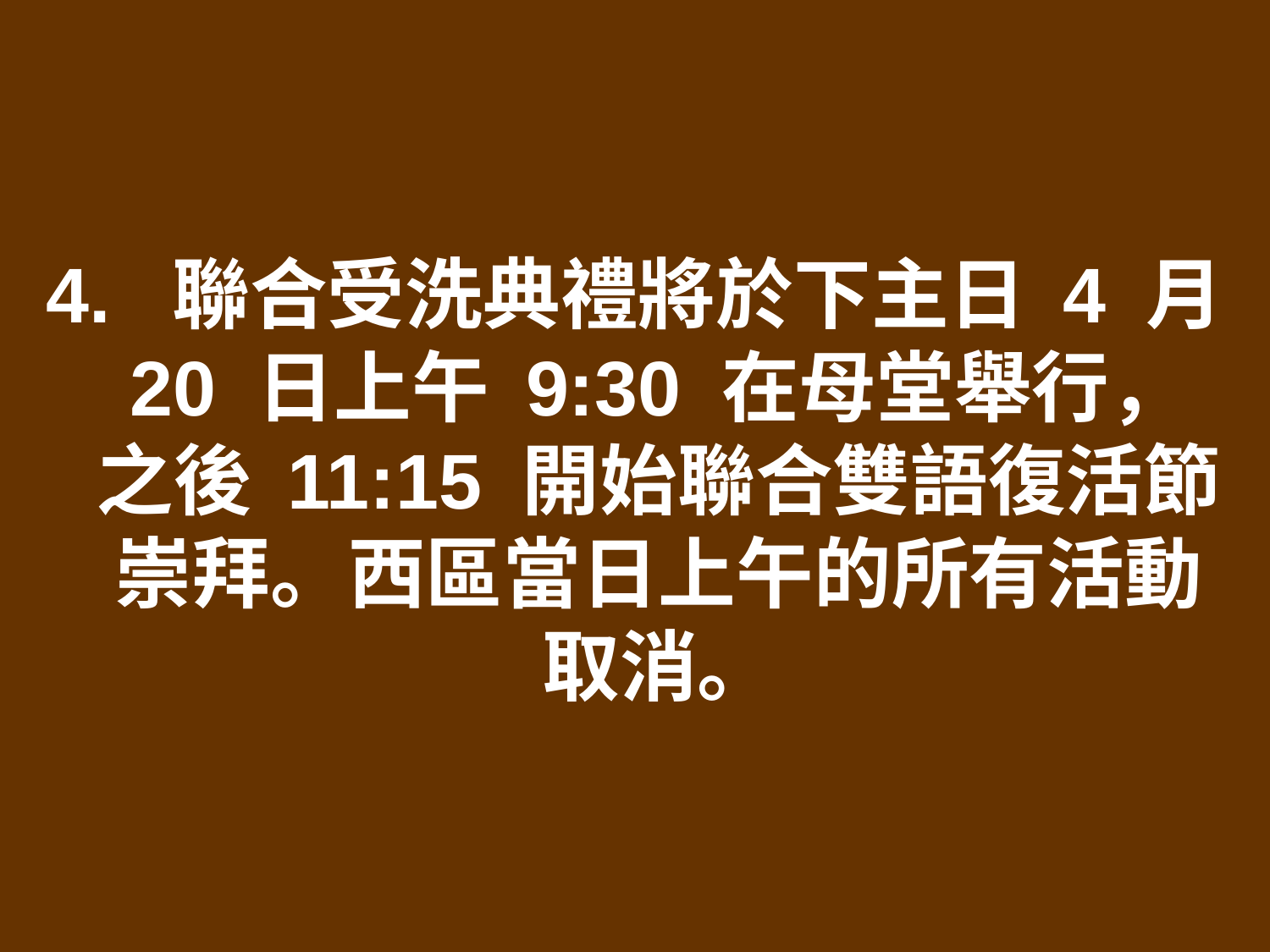

4.  聯合受洗典禮將於下主日 4 月 20 日上午 9:30 在母堂舉行，之後 11:15 開始聯合雙語復活節崇拜。西區當日上午的所有活動取消。